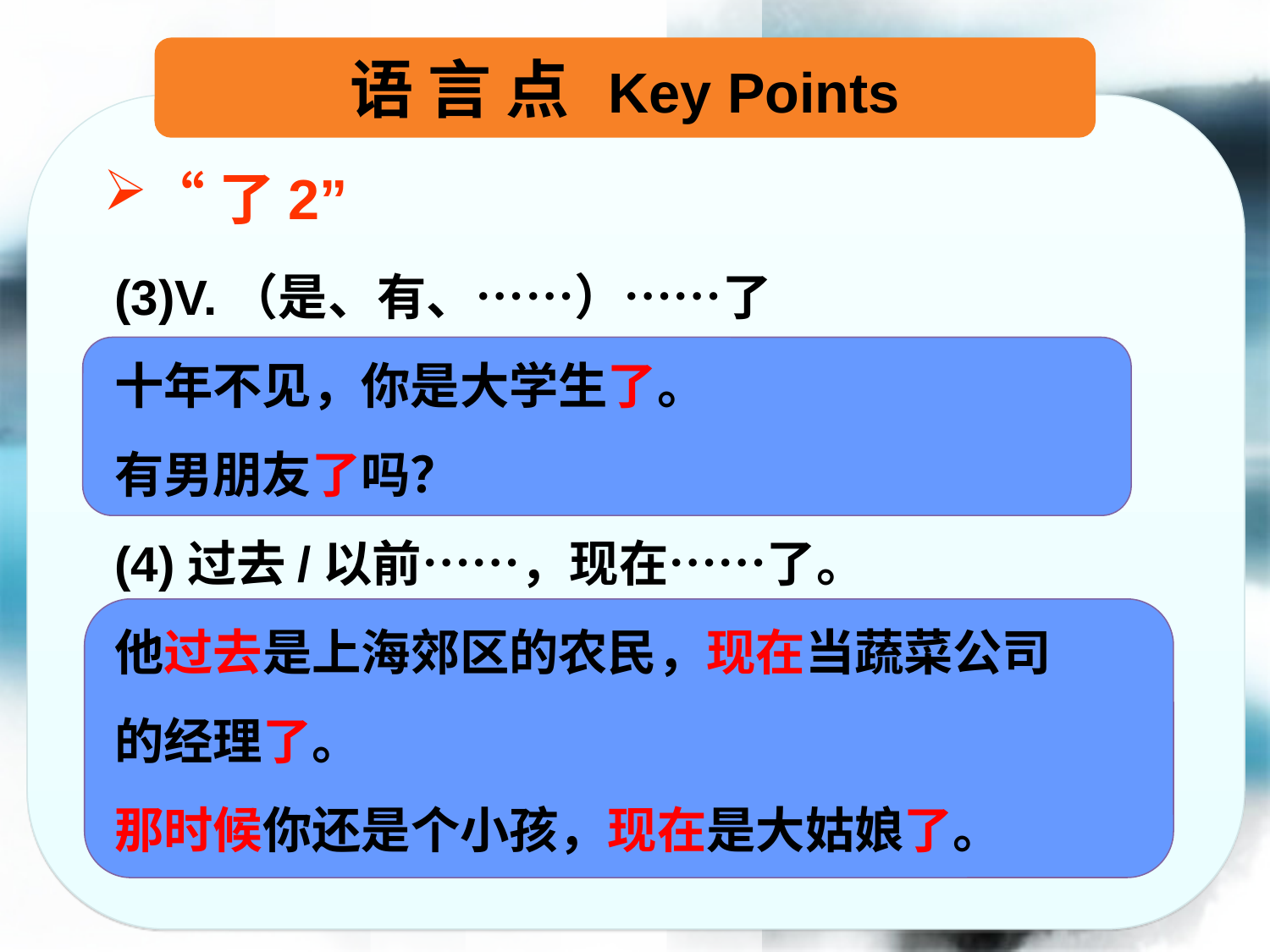

语 言 点  Key Points

“了2”
(3)V.（是、有、……）……了
十年不见，你是大学生了。
有男朋友了吗？
(4)过去/以前……，现在……了。
他过去是上海郊区的农民，现在当蔬菜公司
的经理了。
那时候你还是个小孩，现在是大姑娘了。